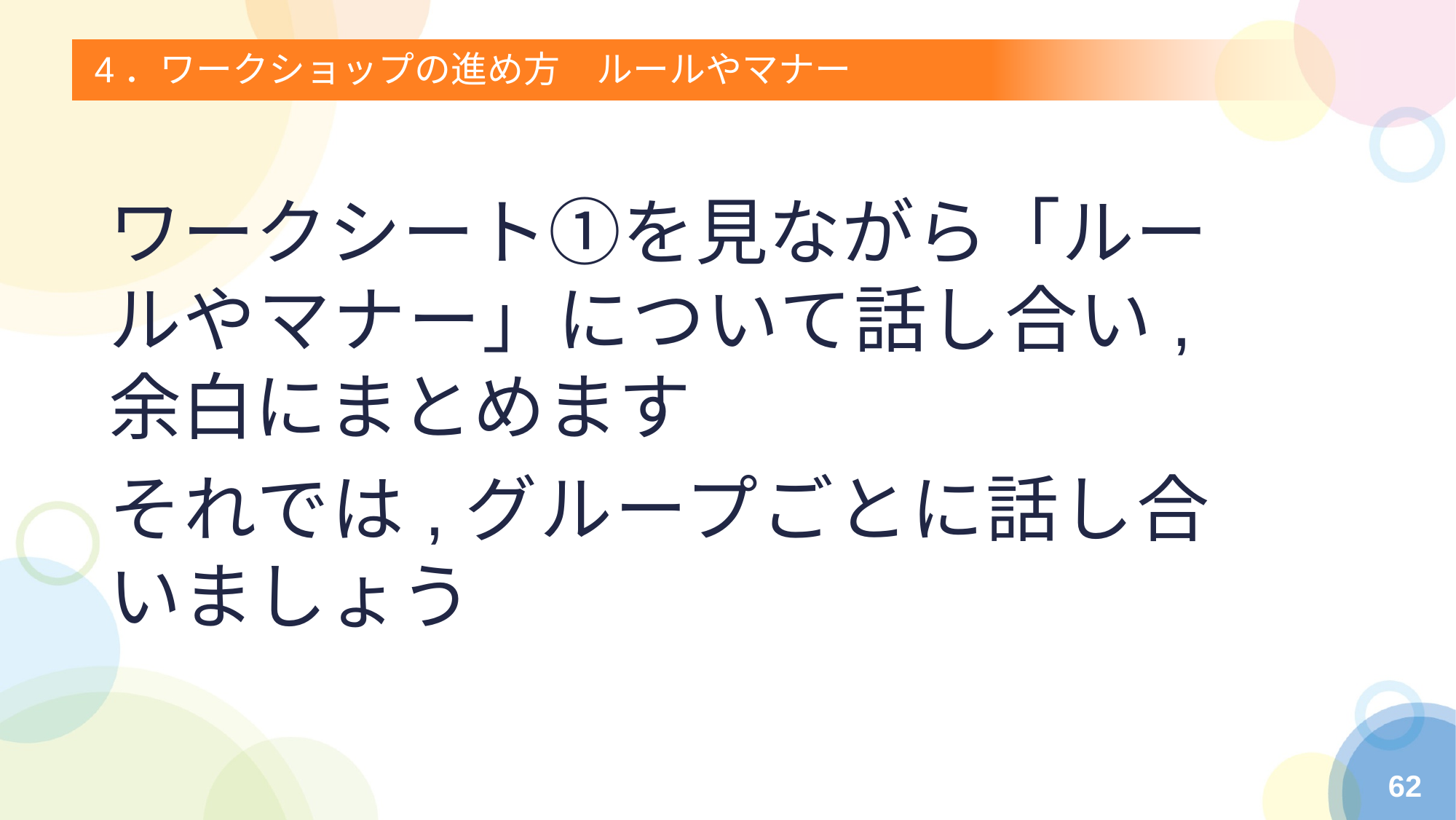

# 4．ワークショップの進め方　ルールやマナー
ワークシート①を見ながら「ルールやマナー」について話し合い,余白にまとめます
それでは,グループごとに話し合いましょう
62